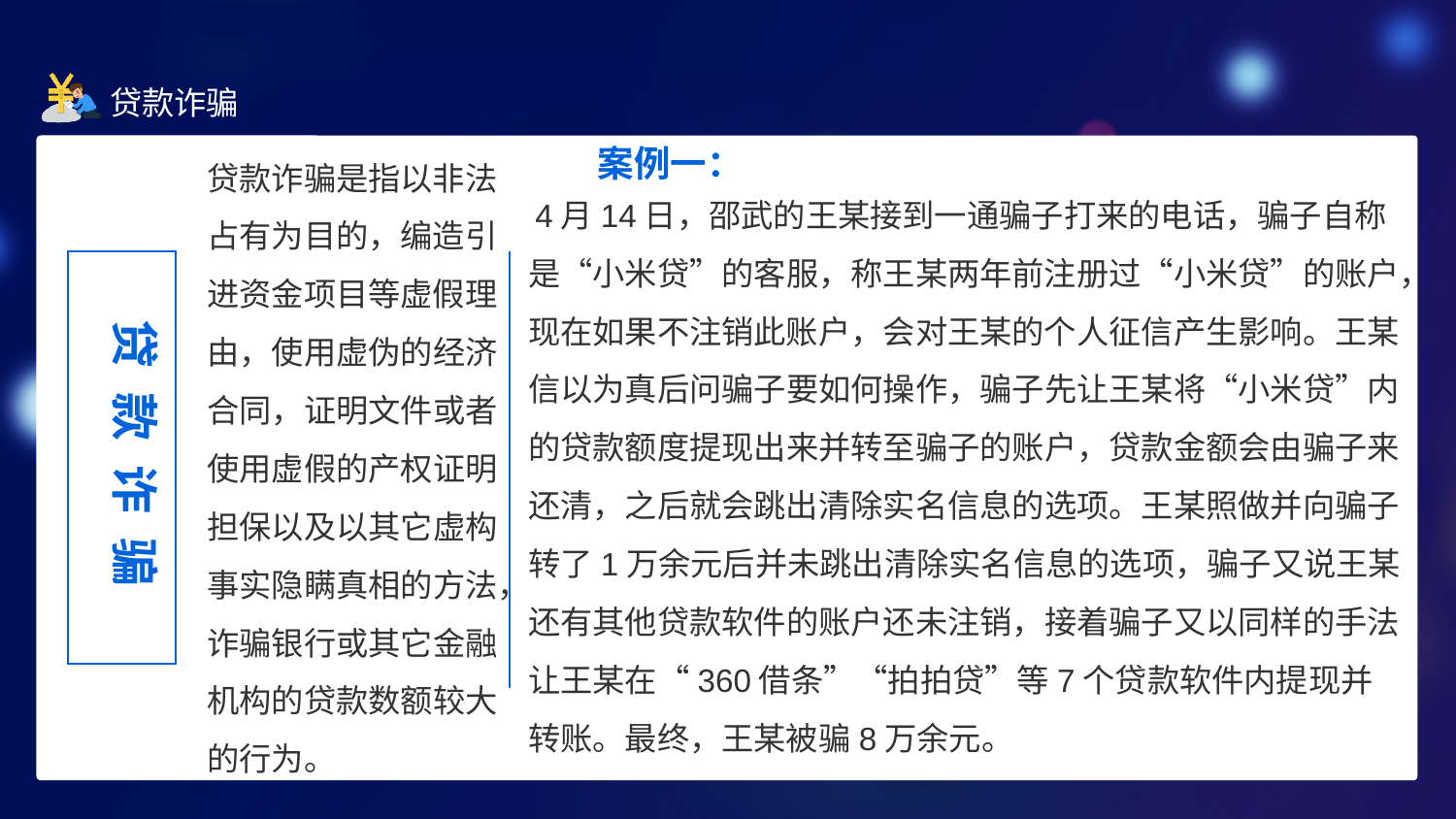

贷款诈骗是指以非法占有为目的，编造引进资金项目等虚假理由，使用虚伪的经济合同，证明文件或者使用虚假的产权证明担保以及以其它虚构事实隐瞒真相的方法，诈骗银行或其它金融机构的贷款数额较大的行为。
案例一：
 4月14日，邵武的王某接到一通骗子打来的电话，骗子自称是“小米贷”的客服，称王某两年前注册过“小米贷”的账户，现在如果不注销此账户，会对王某的个人征信产生影响。王某信以为真后问骗子要如何操作，骗子先让王某将“小米贷”内的贷款额度提现出来并转至骗子的账户，贷款金额会由骗子来还清，之后就会跳出清除实名信息的选项。王某照做并向骗子转了1万余元后并未跳出清除实名信息的选项，骗子又说王某还有其他贷款软件的账户还未注销，接着骗子又以同样的手法让王某在“360借条”“拍拍贷”等7个贷款软件内提现并转账。最终，王某被骗8万余元。

贷款诈骗